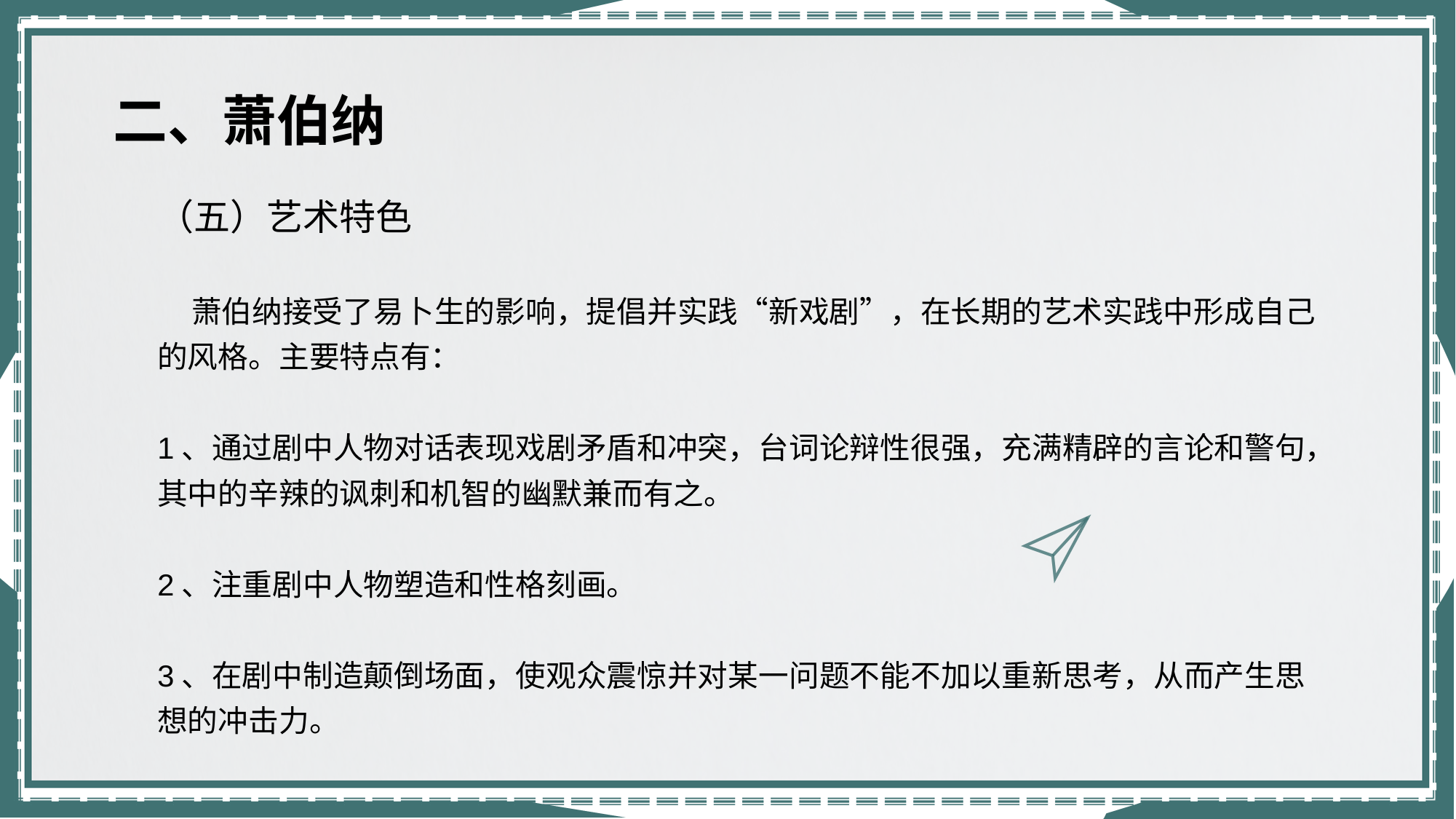

二、萧伯纳
（五）艺术特色

    萧伯纳接受了易卜生的影响，提倡并实践“新戏剧”，在长期的艺术实践中形成自己的风格。主要特点有：

1、通过剧中人物对话表现戏剧矛盾和冲突，台词论辩性很强，充满精辟的言论和警句，其中的辛辣的讽刺和机智的幽默兼而有之。

2、注重剧中人物塑造和性格刻画。

3、在剧中制造颠倒场面，使观众震惊并对某一问题不能不加以重新思考，从而产生思想的冲击力。